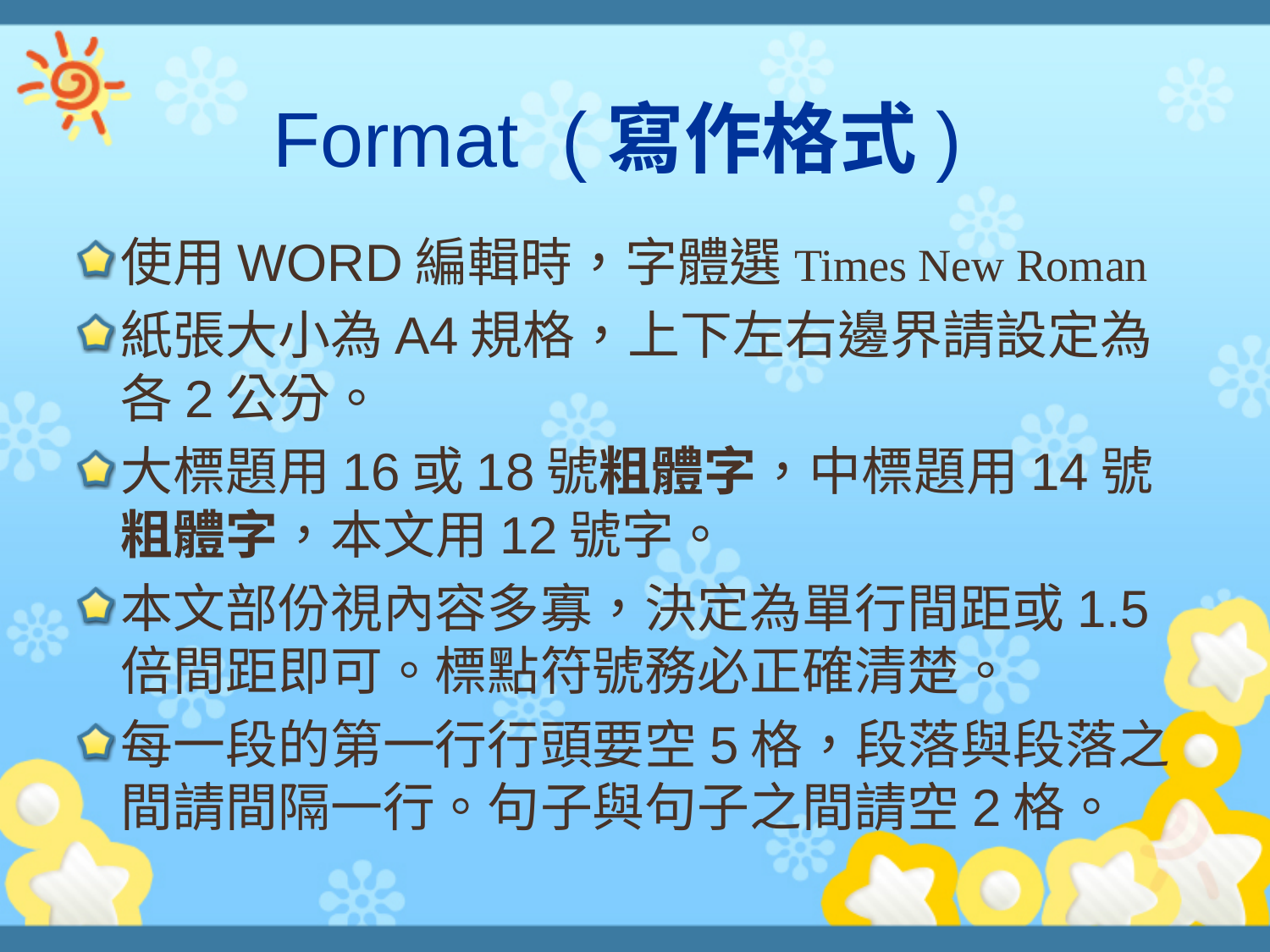

# Format  (寫作格式)
使用WORD編輯時，字體選Times New Roman
紙張大小為A4規格，上下左右邊界請設定為各2公分。
大標題用16或18號粗體字，中標題用14號粗體字，本文用12號字。
本文部份視內容多寡，決定為單行間距或1.5倍間距即可。標點符號務必正確清楚。
每一段的第一行行頭要空5格，段落與段落之間請間隔一行。句子與句子之間請空2格。